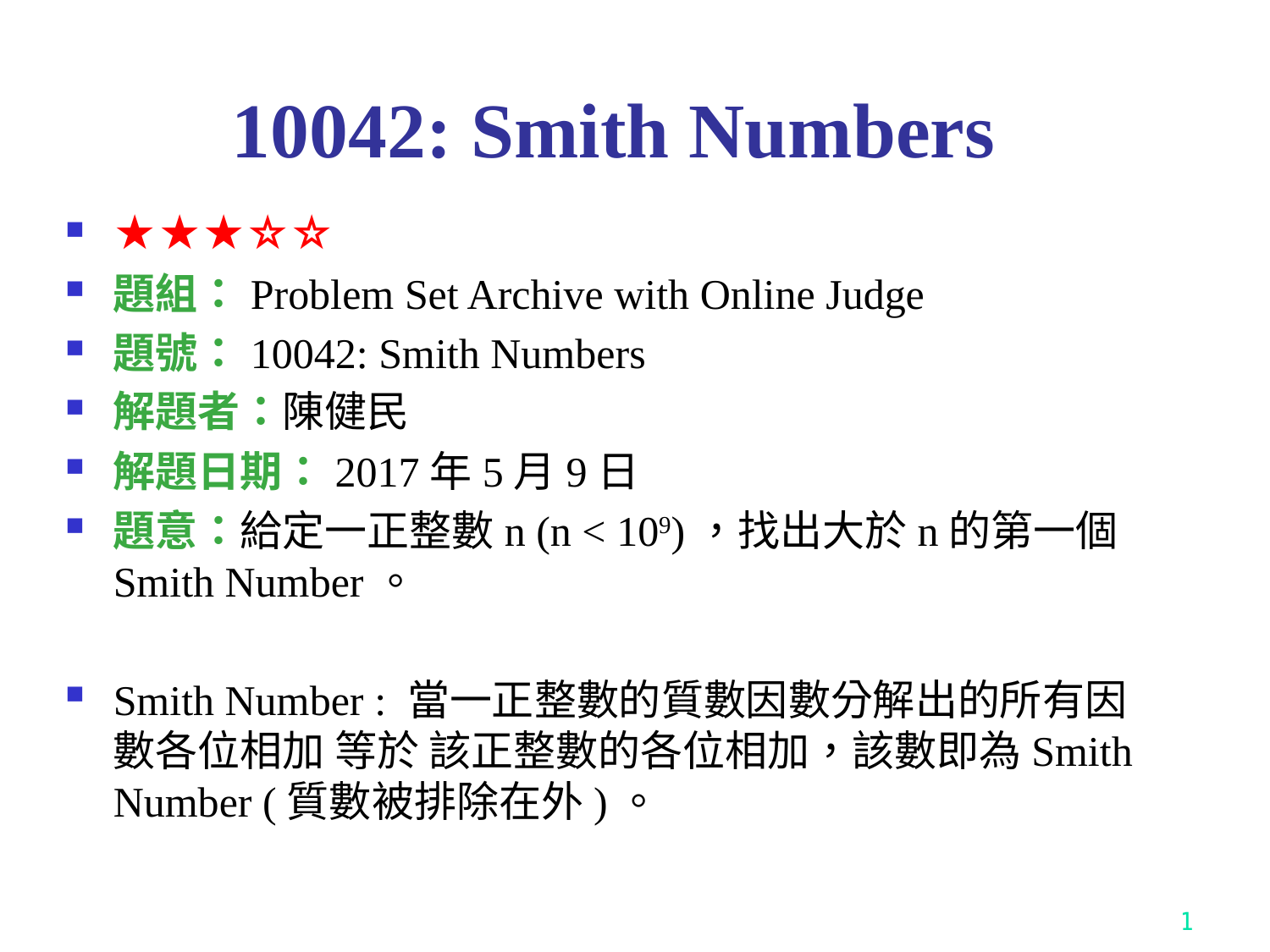

# 10042: Smith Numbers
★★★☆☆
題組：Problem Set Archive with Online Judge
題號：10042: Smith Numbers
解題者：陳健民
解題日期：2017年5月9日
題意：給定一正整數n (n < 109)，找出大於n的第一個Smith Number。

Smith Number : 當一正整數的質數因數分解出的所有因數各位相加 等於 該正整數的各位相加，該數即為Smith Number (質數被排除在外)。
1